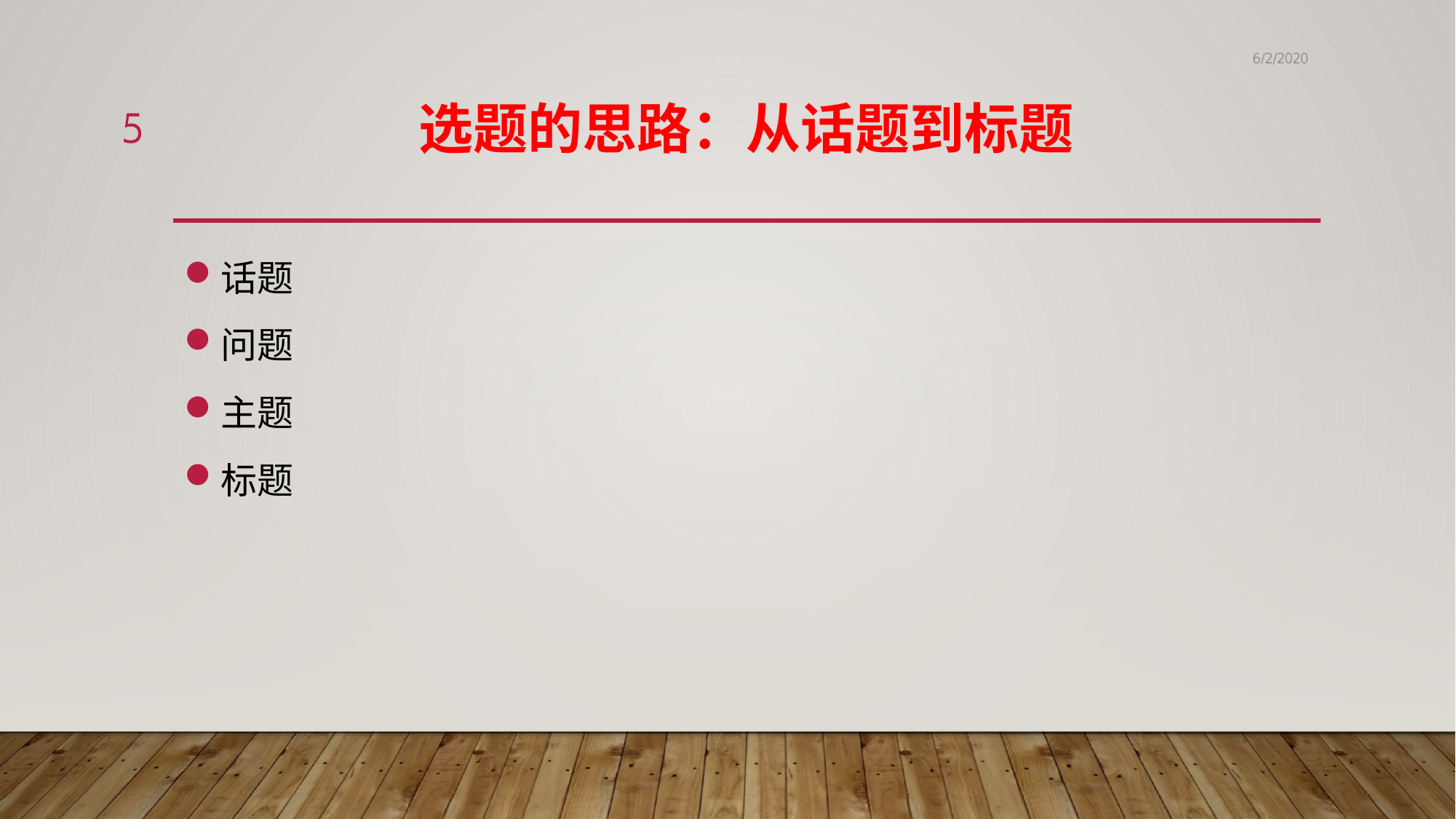

6/2/2020
5
# 选题的思路：从话题到标题
话题
问题
主题
标题